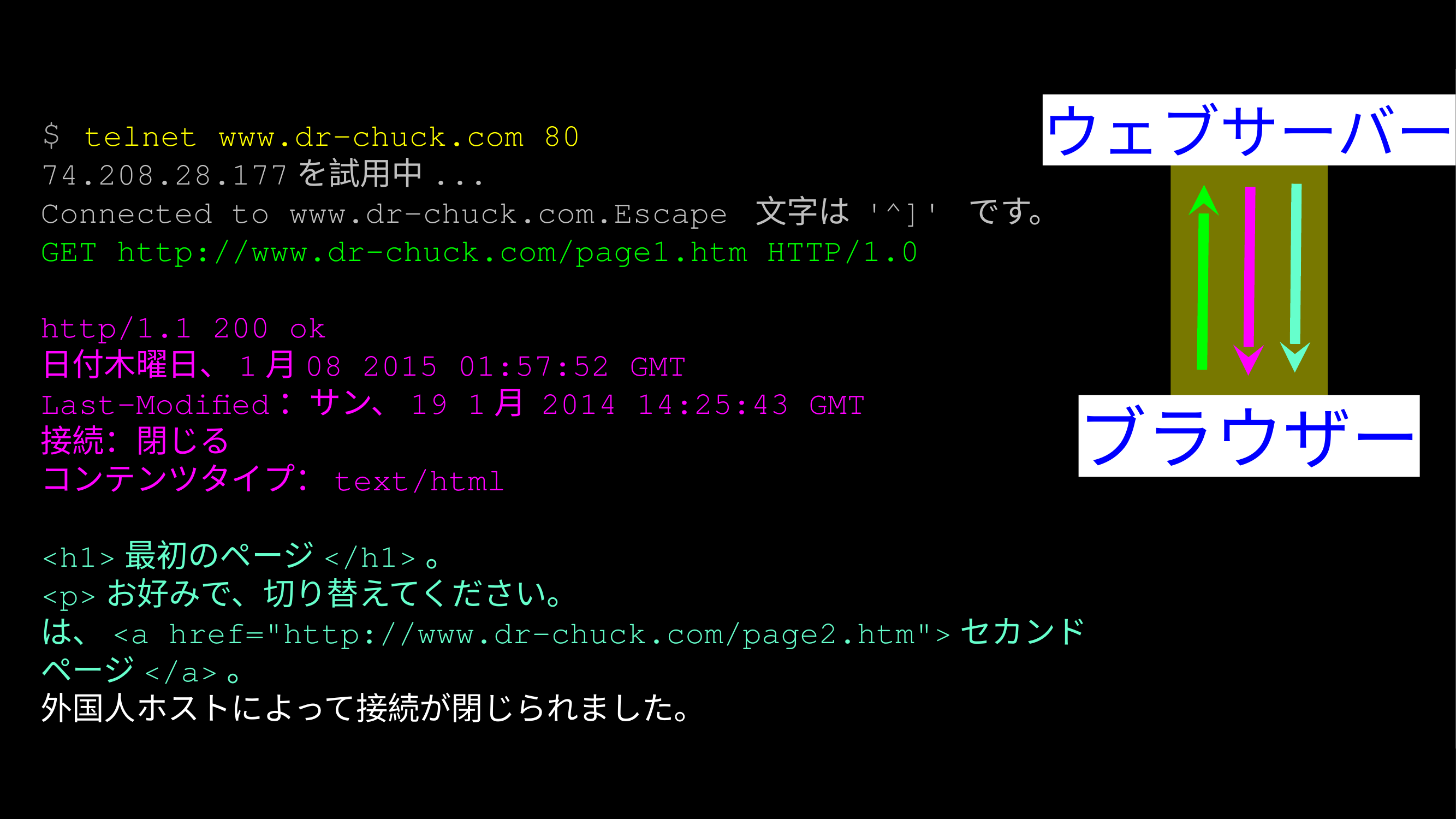

ウェブサーバー
$ telnet www.dr-chuck.com 80
74.208.28.177を試用中...
Connected to www.dr-chuck.com.Escape 文字は '^]' です。
GET http://www.dr-chuck.com/page1.htm HTTP/1.0

http/1.1 200 ok
日付木曜日、1月08 2015 01:57:52 GMT
Last-Modified：サン、19 1月 2014 14:25:43 GMT
接続：閉じる
コンテンツタイプ：text/html

<h1>最初のページ</h1>。
<p>お好みで、切り替えてください。
は、<a href="http://www.dr-chuck.com/page2.htm">セカンド
ページ</a>。
外国人ホストによって接続が閉じられました。

ブラウザー